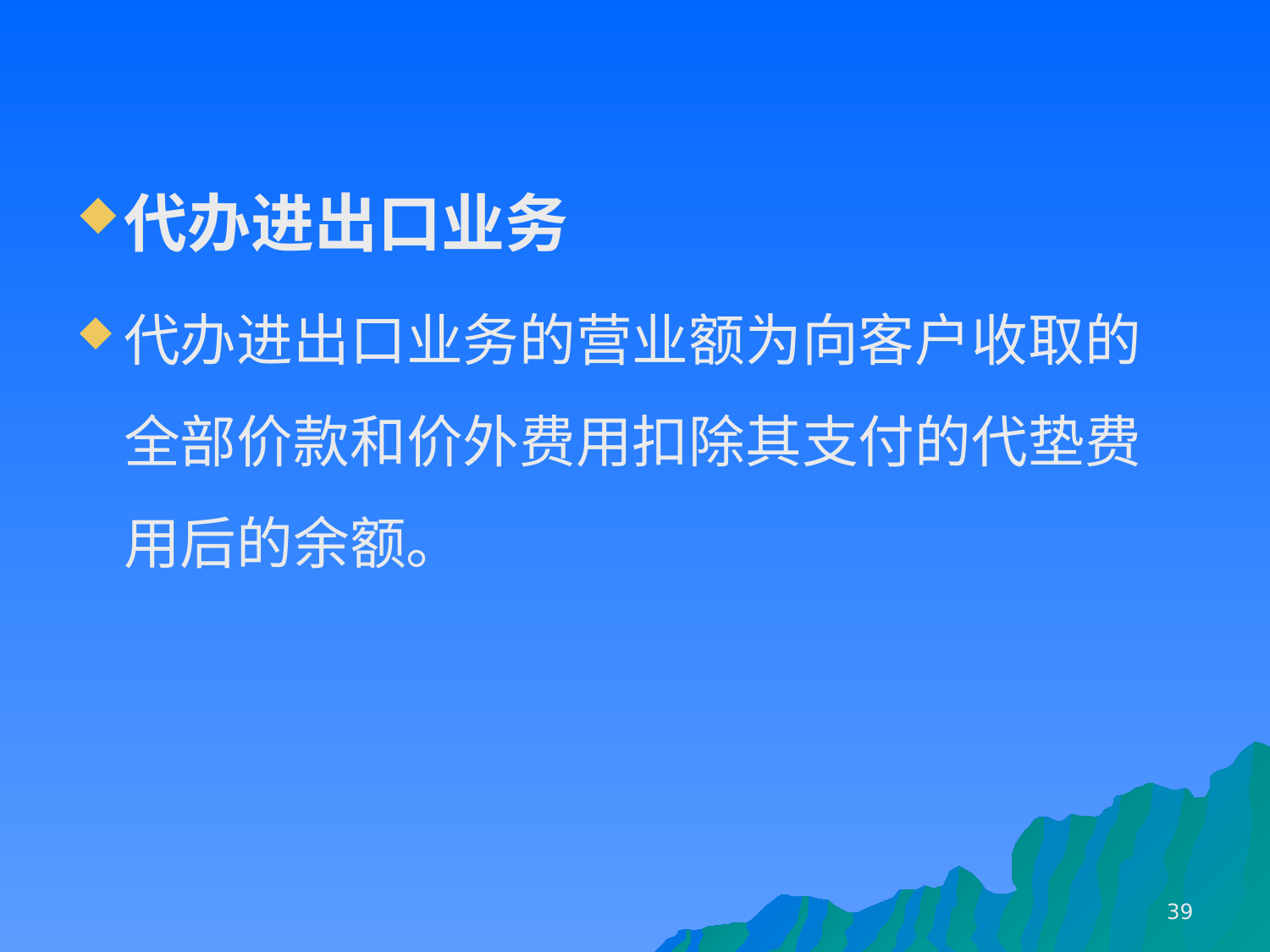

代办进出口业务
代办进出口业务的营业额为向客户收取的全部价款和价外费用扣除其支付的代垫费用后的余额。

39